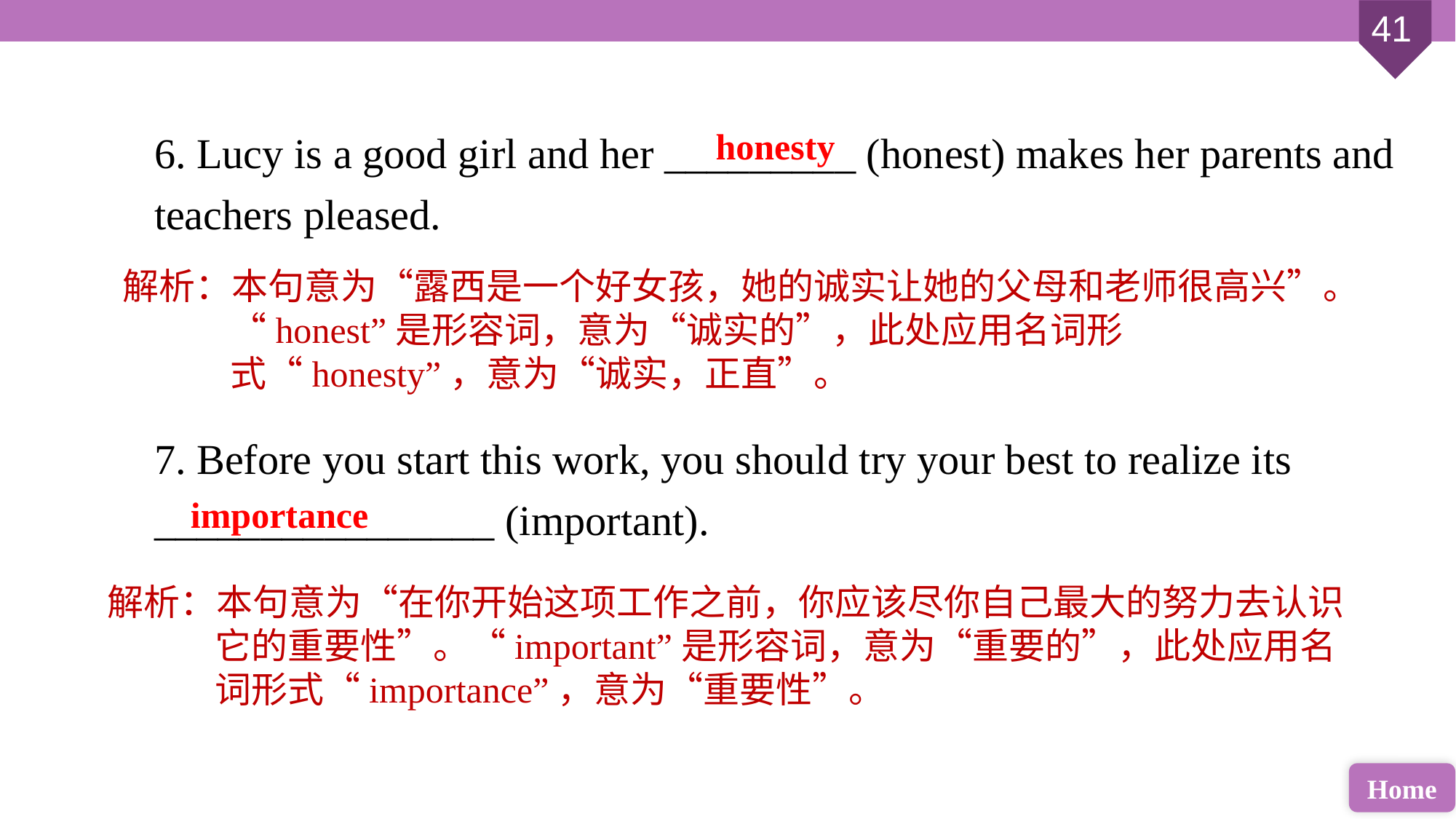

6. Lucy is a good girl and her _________ (honest) makes her parents and teachers pleased.

7. Before you start this work, you should try your best to realize its ________________ (important).
honesty
解析：本句意为“露西是一个好女孩，她的诚实让她的父母和老师很高兴”。“honest”是形容词，意为“诚实的”，此处应用名词形式“honesty”，意为“诚实，正直”。
importance
解析：本句意为“在你开始这项工作之前，你应该尽你自己最大的努力去认识它的重要性”。“important”是形容词，意为“重要的”，此处应用名词形式“importance”，意为“重要性”。